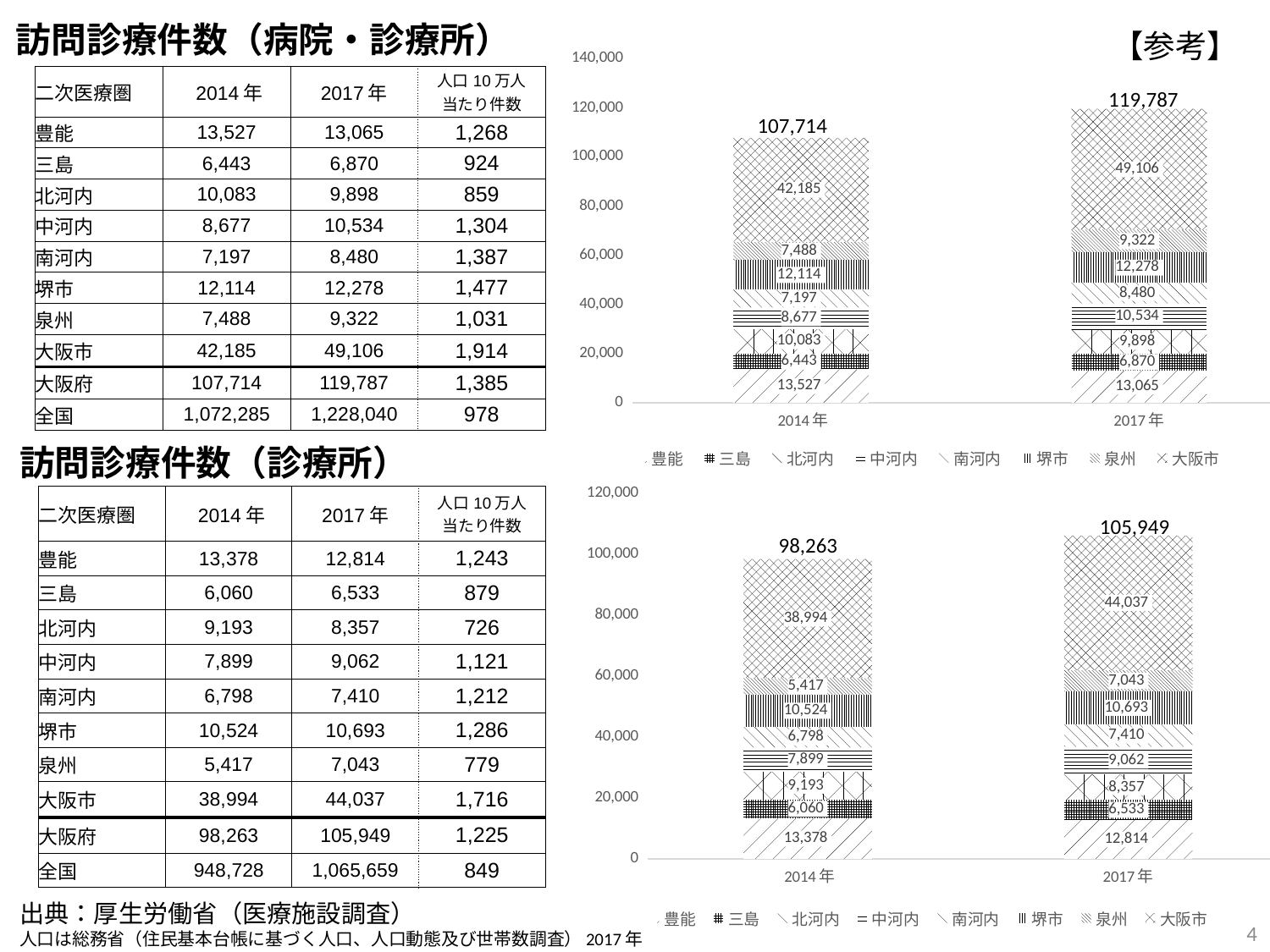

訪問診療件数（病院・診療所）
【参考】

### Chart

| Category | 豊能 | 三島 | 北河内 | 中河内 | 南河内 | 堺市 | 泉州 | 大阪市 |
|---|---|---|---|---|---|---|---|---|
|  2014年 | 13527.0 | 6443.0 | 10083.0 | 8677.0 | 7197.0 | 12114.0 | 7488.0 | 42185.0 |
| 2017年 | 13065.0 | 6870.0 | 9898.0 | 10534.0 | 8480.0 | 12278.0 | 9322.0 | 49106.0 |
| 二次医療圏 | 2014年 | 2017年 | 人口10万人 当たり件数 |
| --- | --- | --- | --- |
| 豊能 | 13,527 | 13,065 | 1,268 |
| 三島 | 6,443 | 6,870 | 924 |
| 北河内 | 10,083 | 9,898 | 859 |
| 中河内 | 8,677 | 10,534 | 1,304 |
| 南河内 | 7,197 | 8,480 | 1,387 |
| 堺市 | 12,114 | 12,278 | 1,477 |
| 泉州 | 7,488 | 9,322 | 1,031 |
| 大阪市 | 42,185 | 49,106 | 1,914 |
| 大阪府 | 107,714 | 119,787 | 1,385 |
| 全国 | 1,072,285 | 1,228,040 | 978 |
119,787
107,714
訪問診療件数（診療所）

### Chart

| Category | 豊能 | 三島 | 北河内 | 中河内 | 南河内 | 堺市 | 泉州 | 大阪市 |
|---|---|---|---|---|---|---|---|---|
|  2014年 | 13378.0 | 6060.0 | 9193.0 | 7899.0 | 6798.0 | 10524.0 | 5417.0 | 38994.0 |
| 2017年 | 12814.0 | 6533.0 | 8357.0 | 9062.0 | 7410.0 | 10693.0 | 7043.0 | 44037.0 |
| 二次医療圏 | 2014年 | 2017年 | 人口10万人 当たり件数 |
| --- | --- | --- | --- |
| 豊能 | 13,378 | 12,814 | 1,243 |
| 三島 | 6,060 | 6,533 | 879 |
| 北河内 | 9,193 | 8,357 | 726 |
| 中河内 | 7,899 | 9,062 | 1,121 |
| 南河内 | 6,798 | 7,410 | 1,212 |
| 堺市 | 10,524 | 10,693 | 1,286 |
| 泉州 | 5,417 | 7,043 | 779 |
| 大阪市 | 38,994 | 44,037 | 1,716 |
| 大阪府 | 98,263 | 105,949 | 1,225 |
| 全国 | 948,728 | 1,065,659 | 849 |
105,949
98,263
出典：厚生労働省（医療施設調査）
人口は総務省（住民基本台帳に基づく人口、人口動態及び世帯数調査）2017年

4